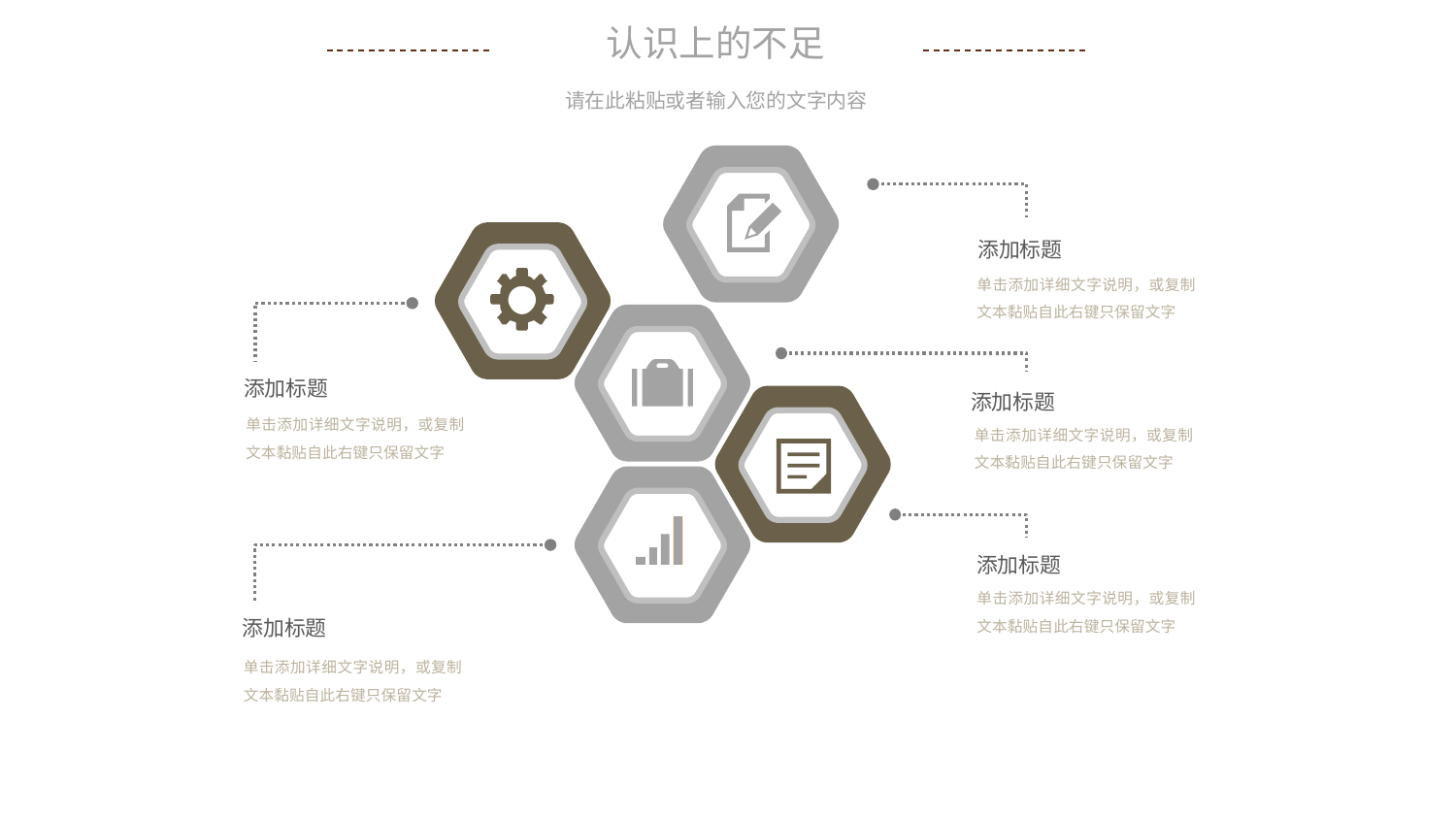

认识上的不足
请在此粘贴或者输入您的文字内容

添加标题
单击添加详细文字说明，或复制文本黏贴自此右键只保留文字

添加标题
单击添加详细文字说明，或复制文本黏贴自此右键只保留文字
添加标题
单击添加详细文字说明，或复制文本黏贴自此右键只保留文字

添加标题
单击添加详细文字说明，或复制文本黏贴自此右键只保留文字
添加标题
单击添加详细文字说明，或复制文本黏贴自此右键只保留文字